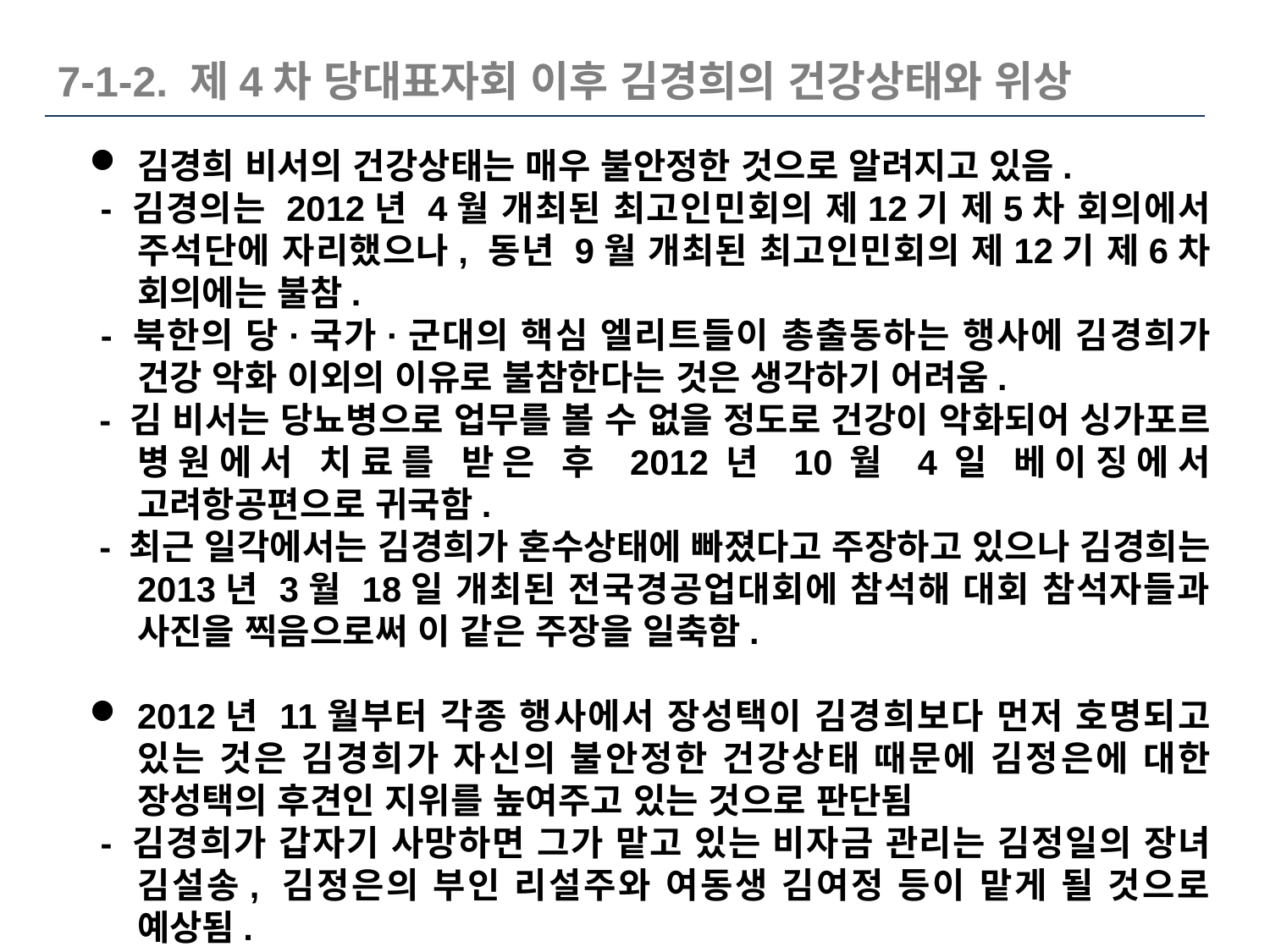

7-1-2. 제4차 당대표자회 이후 김경희의 건강상태와 위상
김경희 비서의 건강상태는 매우 불안정한 것으로 알려지고 있음.
 - 김경의는 2012년 4월 개최된 최고인민회의 제12기 제5차 회의에서 주석단에 자리했으나, 동년 9월 개최된 최고인민회의 제12기 제6차 회의에는 불참.
 - 북한의 당·국가·군대의 핵심 엘리트들이 총출동하는 행사에 김경희가 건강 악화 이외의 이유로 불참한다는 것은 생각하기 어려움.
 - 김 비서는 당뇨병으로 업무를 볼 수 없을 정도로 건강이 악화되어 싱가포르 병원에서 치료를 받은 후 2012년 10월 4일 베이징에서 고려항공편으로 귀국함.
 - 최근 일각에서는 김경희가 혼수상태에 빠졌다고 주장하고 있으나 김경희는 2013년 3월 18일 개최된 전국경공업대회에 참석해 대회 참석자들과 사진을 찍음으로써 이 같은 주장을 일축함.

2012년 11월부터 각종 행사에서 장성택이 김경희보다 먼저 호명되고 있는 것은 김경희가 자신의 불안정한 건강상태 때문에 김정은에 대한 장성택의 후견인 지위를 높여주고 있는 것으로 판단됨
 - 김경희가 갑자기 사망하면 그가 맡고 있는 비자금 관리는 김정일의 장녀 김설송, 김정은의 부인 리설주와 여동생 김여정 등이 맡게 될 것으로 예상됨.